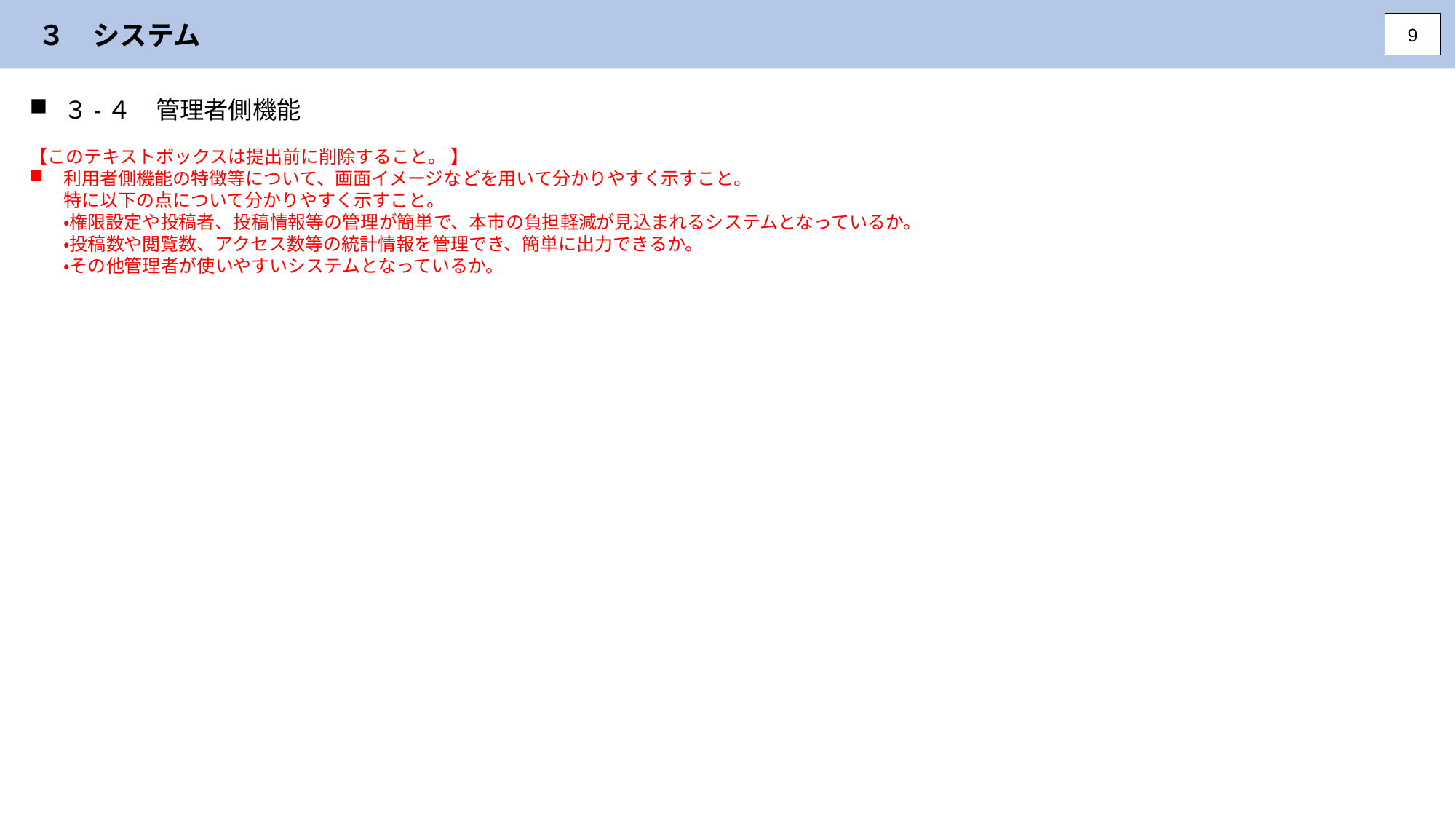

３　システム
9
３-４　管理者側機能
【このテキストボックスは提出前に削除すること。 】
利用者側機能の特徴等について、画面イメージなどを用いて分かりやすく示すこと。
特に以下の点について分かりやすく示すこと。
・権限設定や投稿者、投稿情報等の管理が簡単で、本市の負担軽減が見込まれるシステムとなっているか。
・投稿数や閲覧数、アクセス数等の統計情報を管理でき、簡単に出力できるか。
・その他管理者が使いやすいシステムとなっているか。